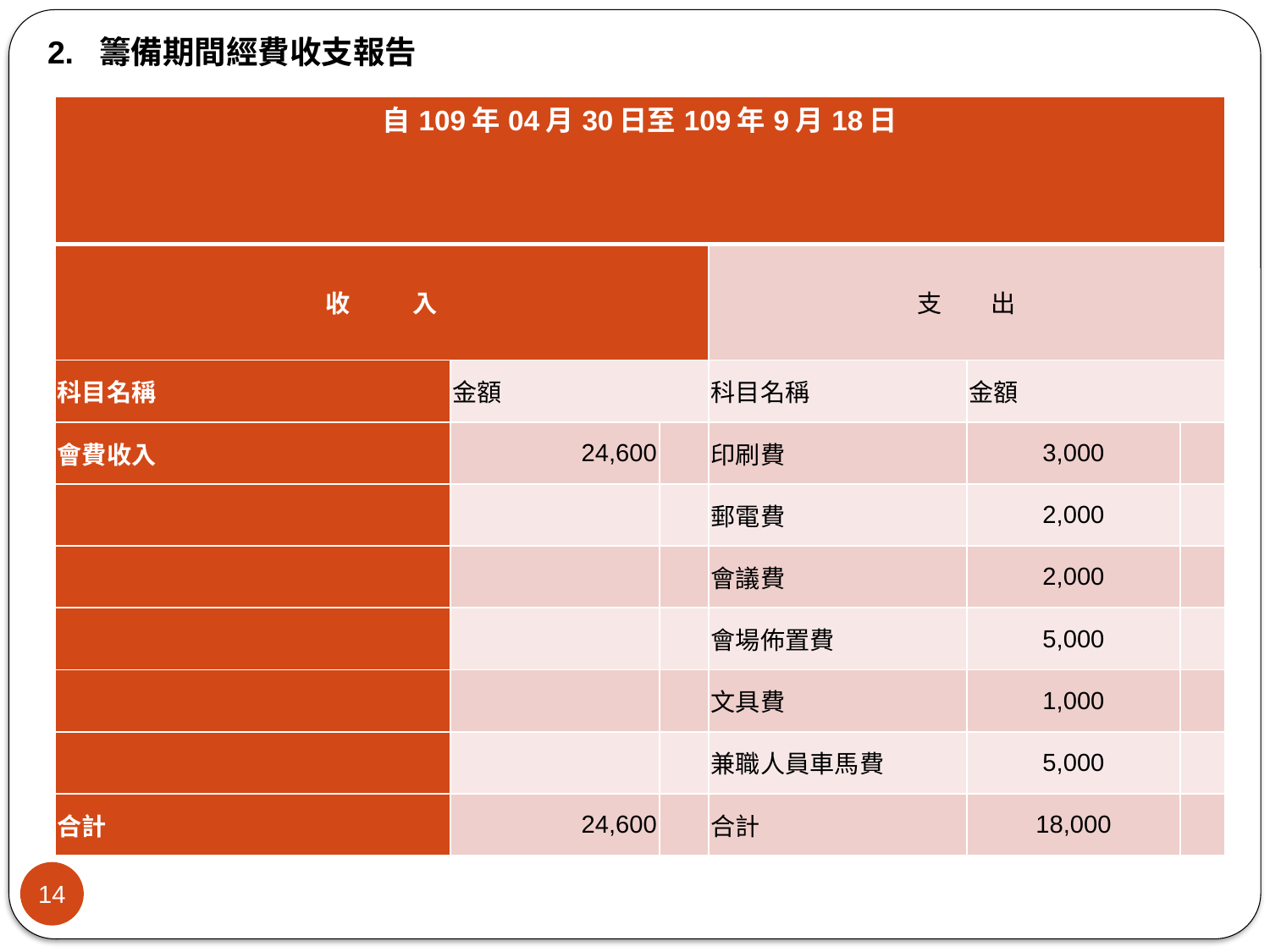

2.  籌備期間經費收支報告
| 自109年04月30日至109年9月18日 |  |  |  |  |  |
| --- | --- | --- | --- | --- | --- |
| 收 入 |  |  | 支 出 |  |  |
| 科目名稱 | 金額 |  | 科目名稱 | 金額 |  |
| 會費收入 | 24,600 |  | 印刷費 | 3,000 |  |
|  |  |  | 郵電費 | 2,000 |  |
|  |  |  | 會議費 | 2,000 |  |
|  |  |  | 會場佈置費 | 5,000 |  |
|  |  |  | 文具費 | 1,000 |  |
|  |  |  | 兼職人員車馬費 | 5,000 |  |
| 合計 | 24,600 |  | 合計 | 18,000 |  |
14